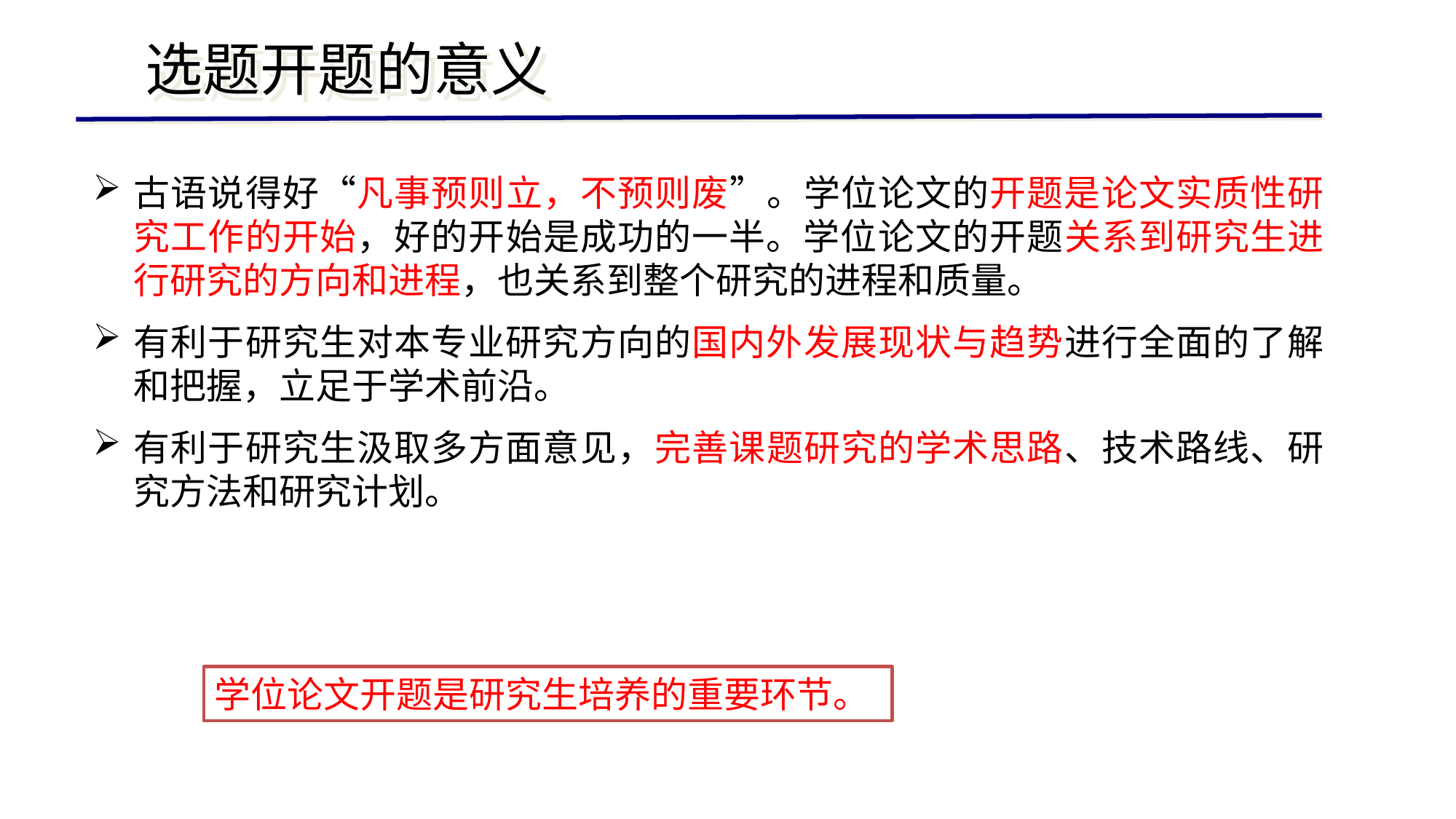

选题开题的意义

古语说得好“凡事预则立，不预则废”。学位论文的开题是论文实质性研究工作的开始，好的开始是成功的一半。学位论文的开题关系到研究生进行研究的方向和进程，也关系到整个研究的进程和质量。
有利于研究生对本专业研究方向的国内外发展现状与趋势进行全面的了解和把握，立足于学术前沿。
有利于研究生汲取多方面意见，完善课题研究的学术思路、技术路线、研究方法和研究计划。

学位论文开题是研究生培养的重要环节。